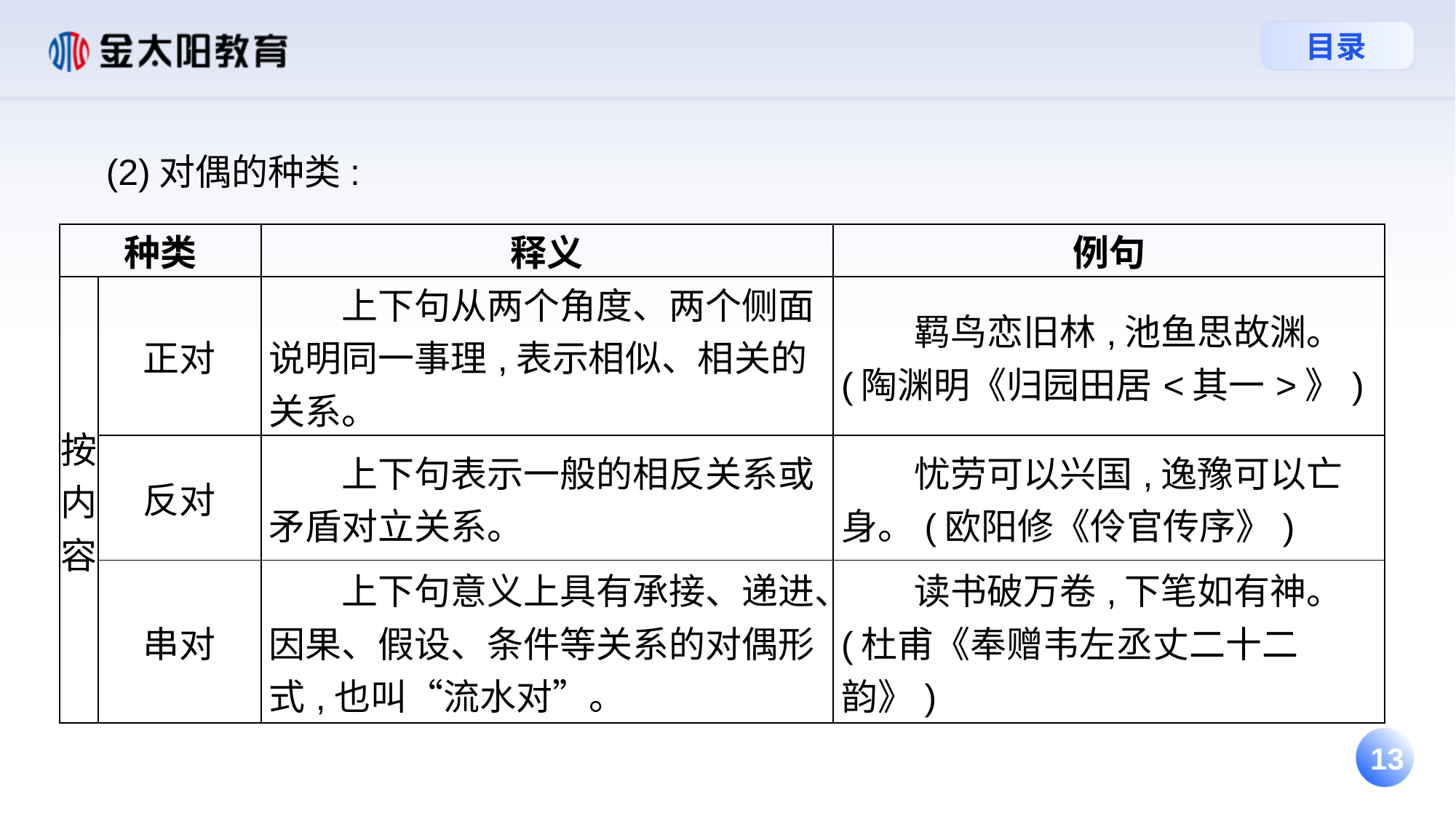

(2)对偶的种类:
| 种类 |  | 释义 | 例句 |
| --- | --- | --- | --- |
| 按内容 | 正对 | 上下句从两个角度、两个侧面说明同一事理,表示相似、相关的关系。 | 羁鸟恋旧林,池鱼思故渊。(陶渊明《归园田居<其一>》) |
|  | 反对 | 上下句表示一般的相反关系或矛盾对立关系。 | 忧劳可以兴国,逸豫可以亡身。(欧阳修《伶官传序》) |
|  | 串对 | 上下句意义上具有承接、递进、因果、假设、条件等关系的对偶形式,也叫“流水对”。 | 读书破万卷,下笔如有神。(杜甫《奉赠韦左丞丈二十二韵》) |